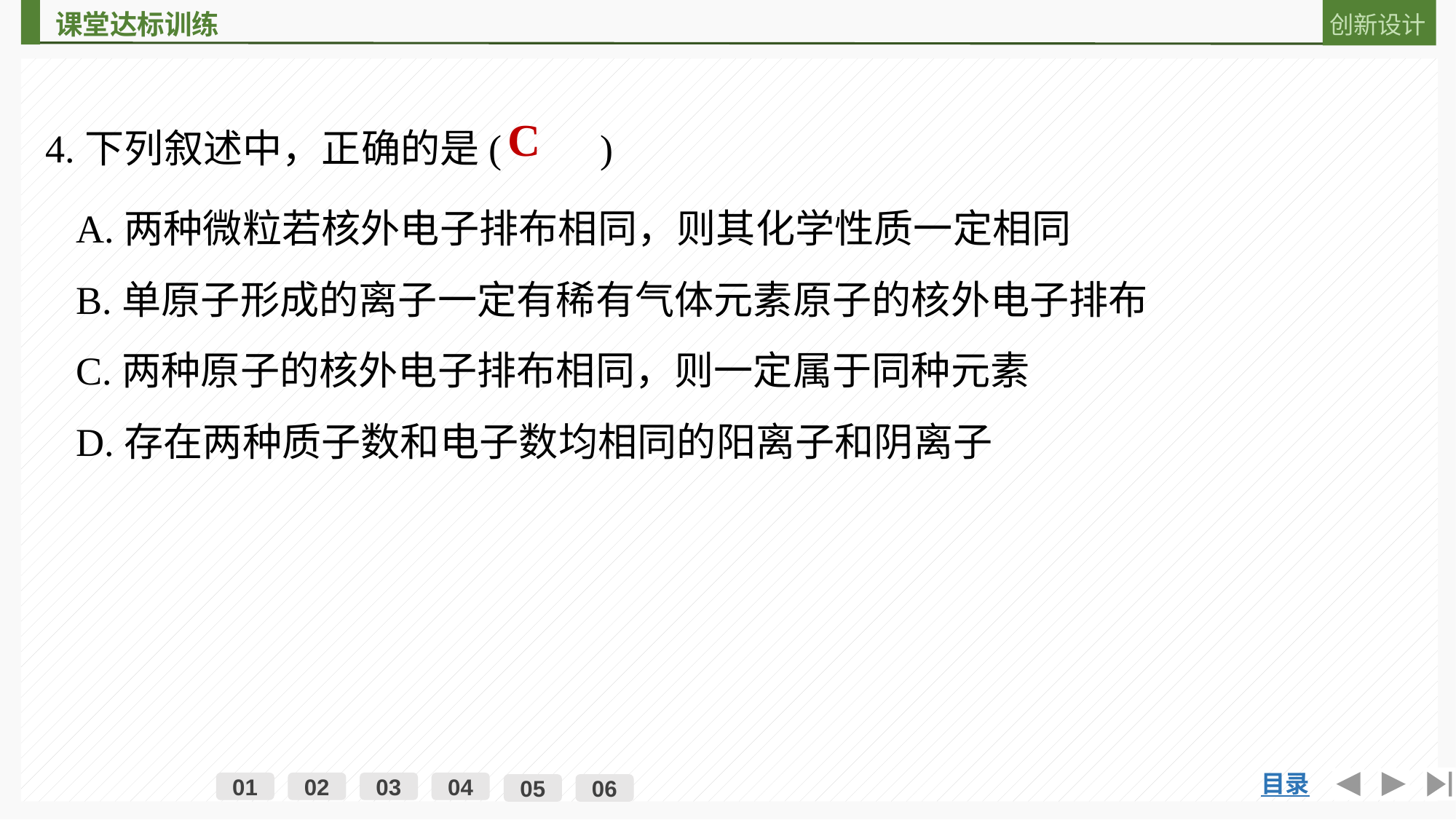

4.下列叙述中，正确的是(　　)
C
A.两种微粒若核外电子排布相同，则其化学性质一定相同
B.单原子形成的离子一定有稀有气体元素原子的核外电子排布
C.两种原子的核外电子排布相同，则一定属于同种元素
D.存在两种质子数和电子数均相同的阳离子和阴离子